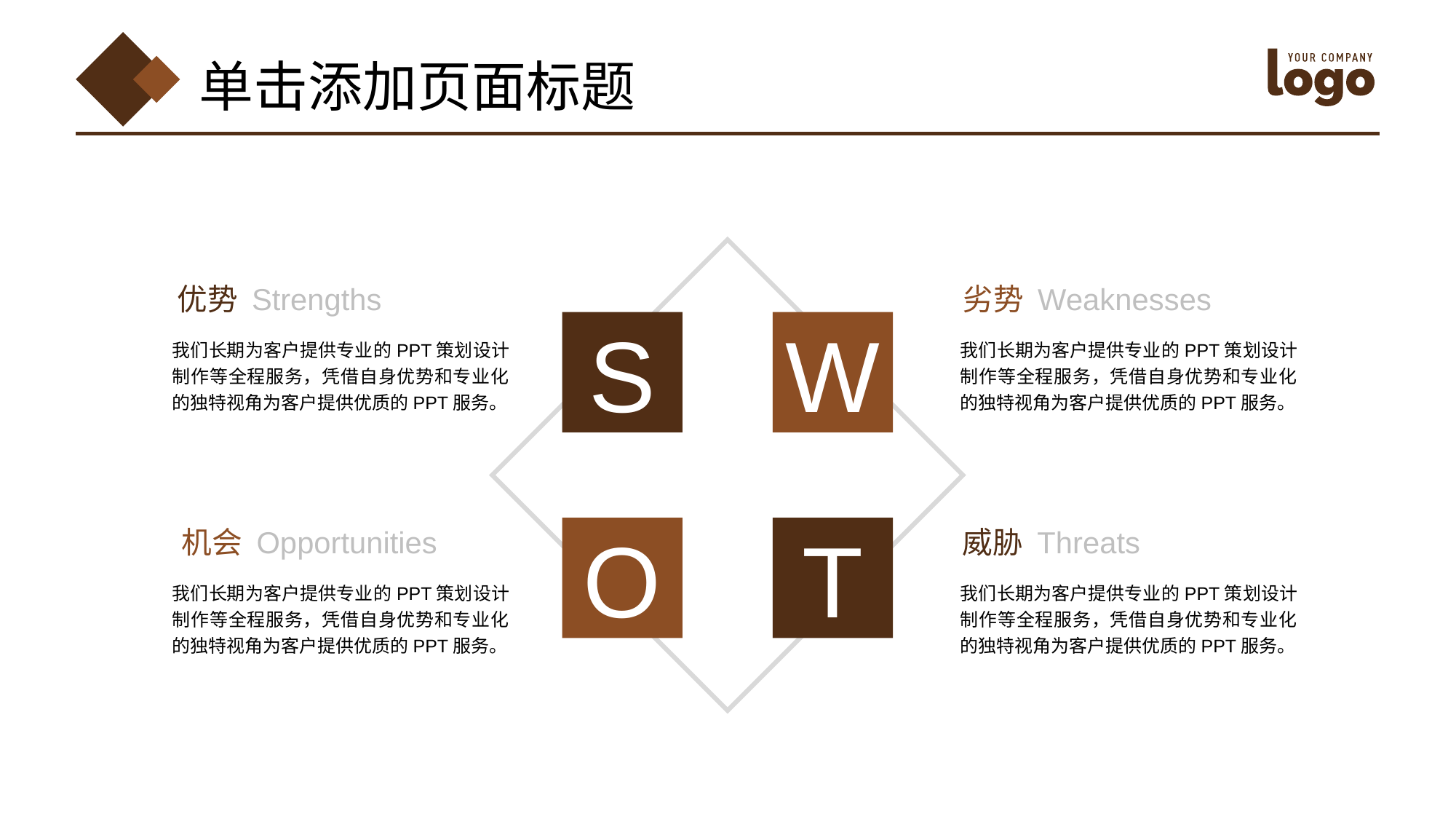

单击添加页面标题

优势 Strengths
我们长期为客户提供专业的PPT策划设计制作等全程服务，凭借自身优势和专业化的独特视角为客户提供优质的PPT服务。
劣势 Weaknesses
我们长期为客户提供专业的PPT策划设计制作等全程服务，凭借自身优势和专业化的独特视角为客户提供优质的PPT服务。
S
W
机会 Opportunities
我们长期为客户提供专业的PPT策划设计制作等全程服务，凭借自身优势和专业化的独特视角为客户提供优质的PPT服务。
O
T
威胁 Threats
我们长期为客户提供专业的PPT策划设计制作等全程服务，凭借自身优势和专业化的独特视角为客户提供优质的PPT服务。